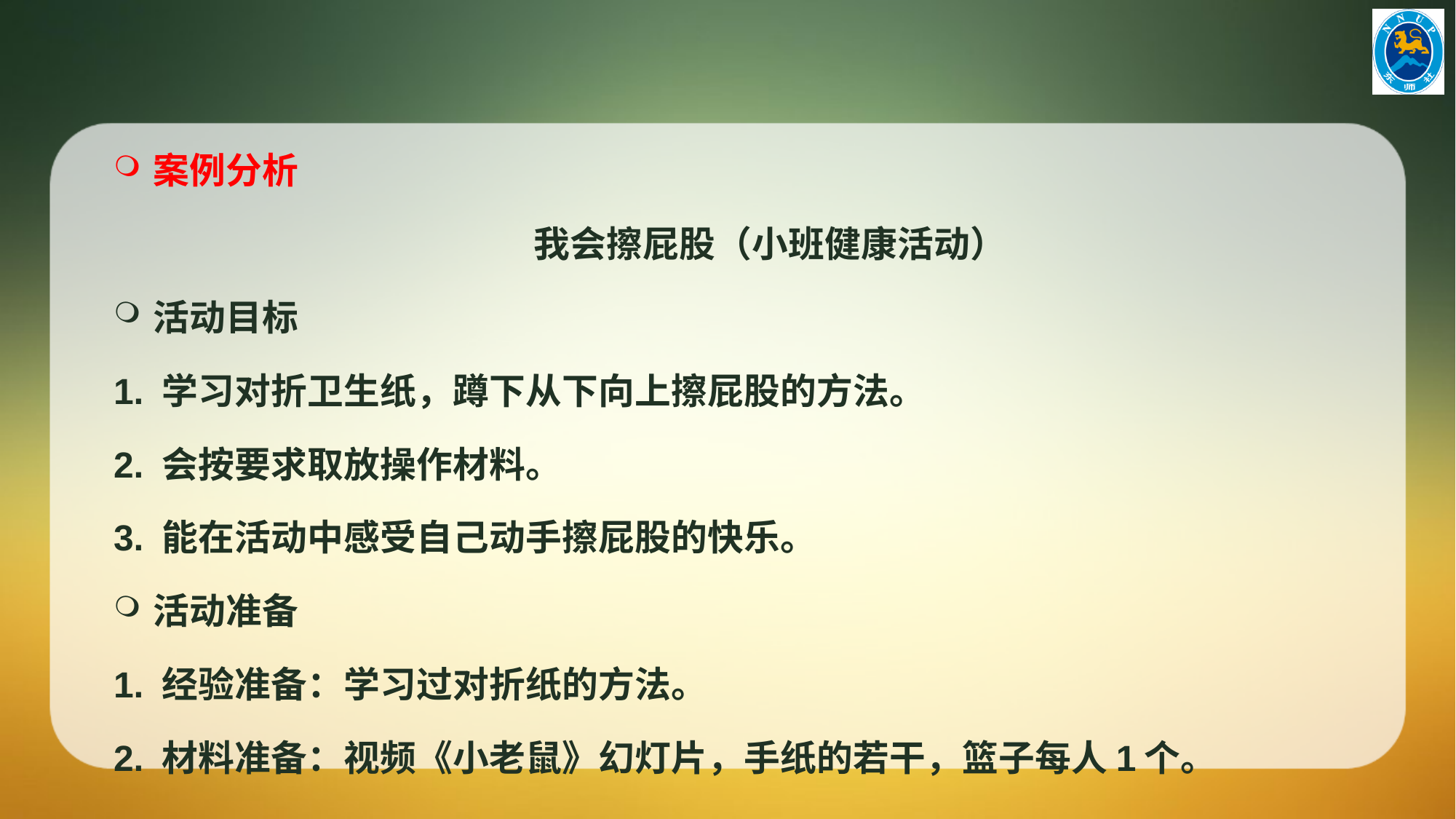

案例分析
我会擦屁股（小班健康活动）
活动目标
1. 学习对折卫生纸，蹲下从下向上擦屁股的方法。
2. 会按要求取放操作材料。
3. 能在活动中感受自己动手擦屁股的快乐。
活动准备
1. 经验准备：学习过对折纸的方法。
2. 材料准备：视频《小老鼠》幻灯片，手纸的若干，篮子每人1个。